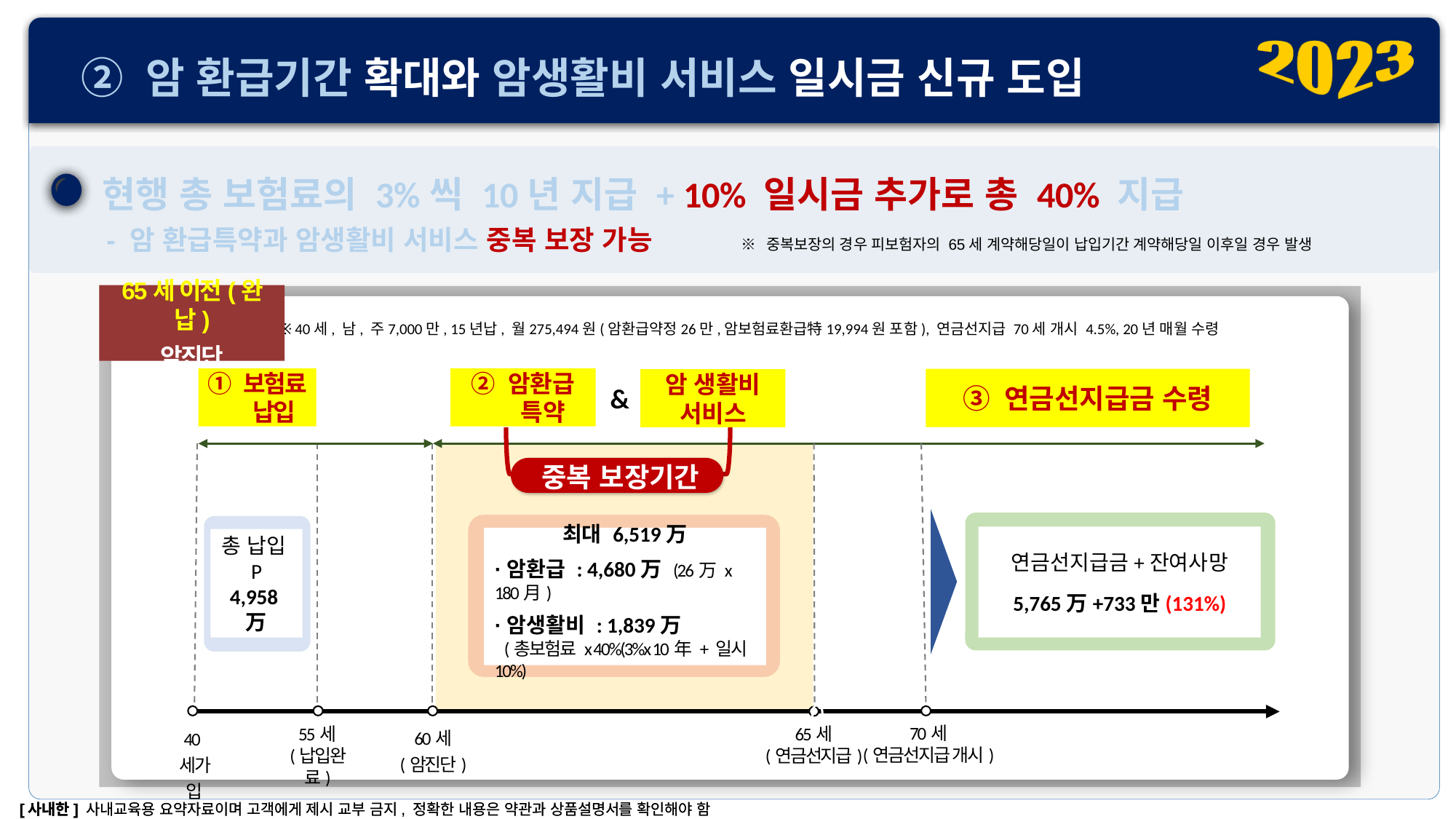

② 암 환급기간 확대와 암생활비 서비스 일시금 신규 도입
현행 총 보험료의 3%씩 10년 지급 + 10% 일시금 추가로 총 40% 지급
- 암 환급특약과 암생활비 서비스 중복 보장 가능
※  중복보장의 경우 피보험자의 65세 계약해당일이 납입기간 계약해당일 이후일 경우 발생
65세 이전(완납)
암진단

※ 40세, 남, 주7,000만, 15년납, 월275,494원(암환급약정26만,암보험료환급特19,994원 포함), 연금선지급 70세 개시 4.5%, 20년 매월 수령

② 암환급
     특약
① 보험료
     납입
③ 연금선지급금 수령
암 생활비
서비스
&

중복 보장기간

연금선지급금+잔여사망

5,765万+733만(131%)

최대 6,519万
·암환급 : 4,680万 (26万 x 180月)
·암생활비 : 1,839万
   (총보험료 x 40%(3%x 10年 + 일시 10%)
총 납입P
4,958万

0
70세
(연금선지급 개시)
65세
(연금선지급)
60세
(암진단)
55세
(납입완료)
40세가입